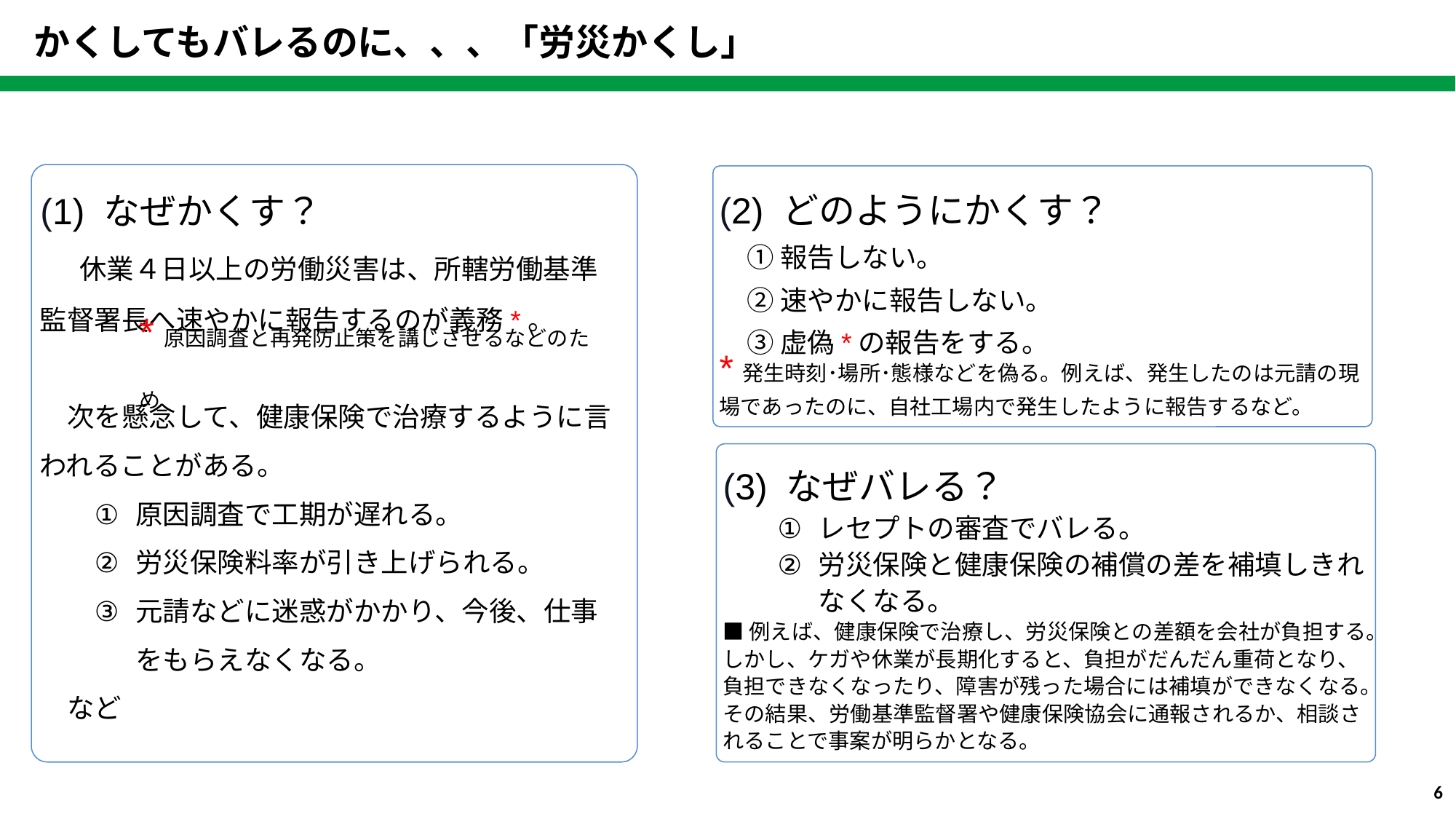

かくしてもバレるのに、、、「労災かくし」

(1) なぜかくす？

(2) どのようにかくす？
　① 報告しない。
　② 速やかに報告しない。
　③ 虚偽*の報告をする。
*発生時刻･場所･態様などを偽る。例えば、発生したのは元請の現場であったのに、自社工場内で発生したように報告するなど。

　休業４日以上の労働災害は、所轄労働基準監督署長へ速やかに報告するのが義務*。

　次を懸念して、健康保険で治療するように言われることがある。
原因調査で工期が遅れる。
労災保険料率が引き上げられる。
元請などに迷惑がかかり、今後、仕事をもらえなくなる。
　など
*原因調査と再発防止策を講じさせるなどのため
(3) なぜバレる？
レセプトの審査でバレる。
労災保険と健康保険の補償の差を補填しきれなくなる。
■例えば、健康保険で治療し、労災保険との差額を会社が負担する。しかし、ケガや休業が長期化すると、負担がだんだん重荷となり、負担できなくなったり、障害が残った場合には補填ができなくなる。その結果、労働基準監督署や健康保険協会に通報されるか、相談されることで事案が明らかとなる。

6